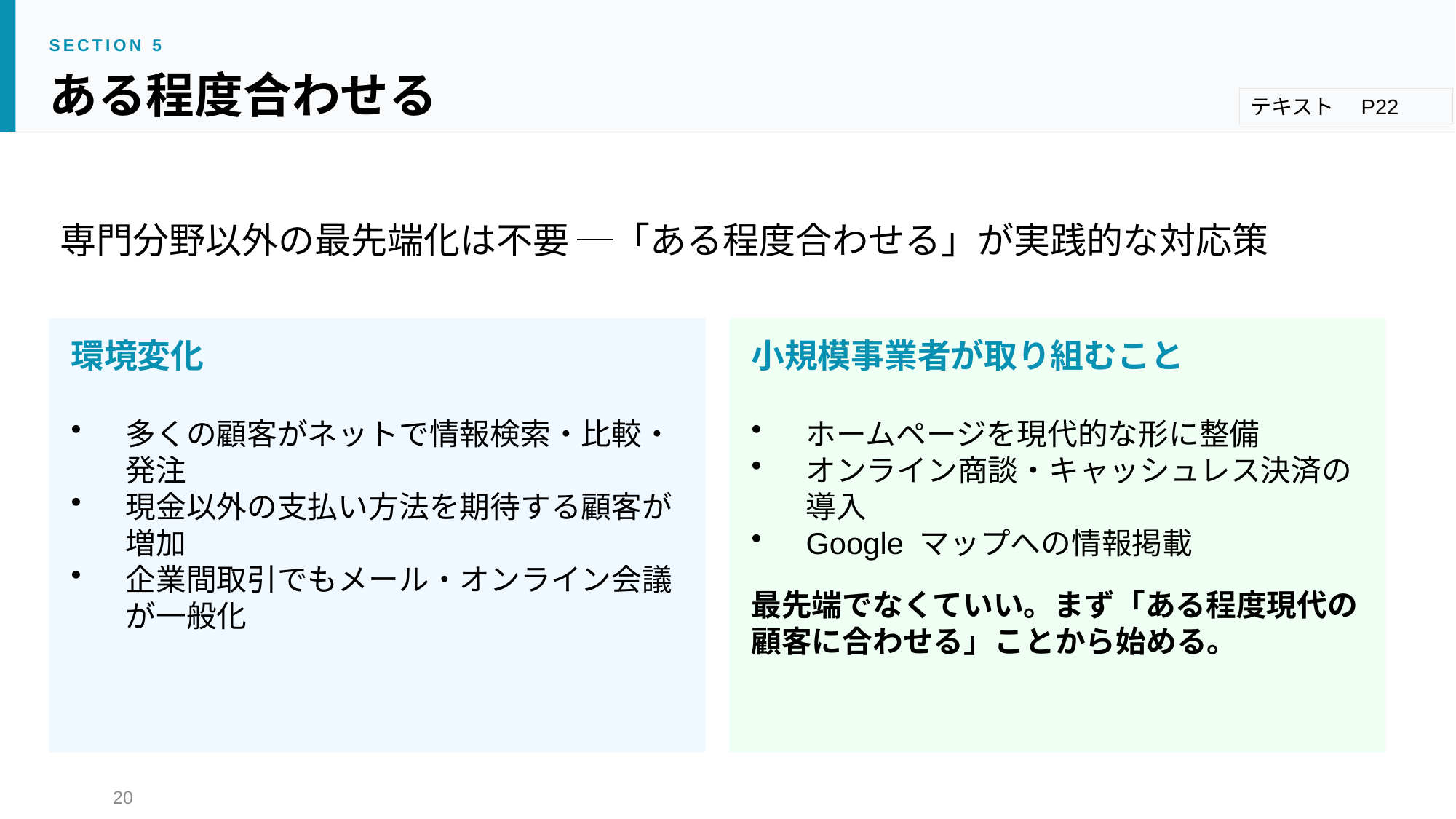

SECTION 5
ある程度合わせる
テキスト　P22
専門分野以外の最先端化は不要 ─「ある程度合わせる」が実践的な対応策
環境変化

多くの顧客がネットで情報検索・比較・発注
現金以外の支払い方法を期待する顧客が増加
企業間取引でもメール・オンライン会議が一般化
小規模事業者が取り組むこと

ホームページを現代的な形に整備
オンライン商談・キャッシュレス決済の導入
Google マップへの情報掲載

最先端でなくていい。まず「ある程度現代の顧客に合わせる」ことから始める。
20